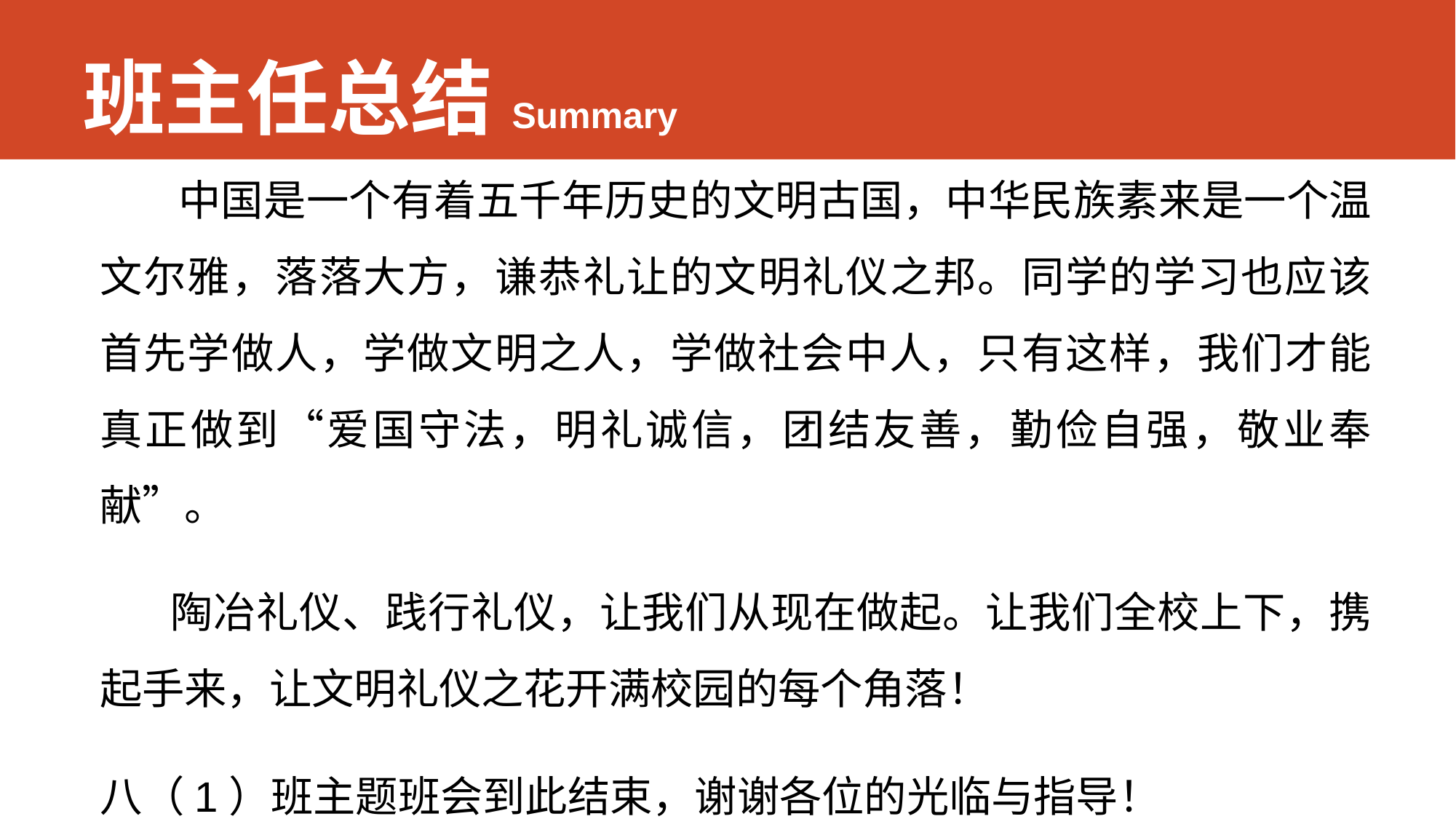

# 班主任总结Summary
       中国是一个有着五千年历史的文明古国，中华民族素来是一个温文尔雅，落落大方，谦恭礼让的文明礼仪之邦。同学的学习也应该首先学做人，学做文明之人，学做社会中人，只有这样，我们才能真正做到“爱国守法，明礼诚信，团结友善，勤俭自强，敬业奉献”。
      陶冶礼仪、践行礼仪，让我们从现在做起。让我们全校上下，携起手来，让文明礼仪之花开满校园的每个角落！
八（1）班主题班会到此结束，谢谢各位的光临与指导！